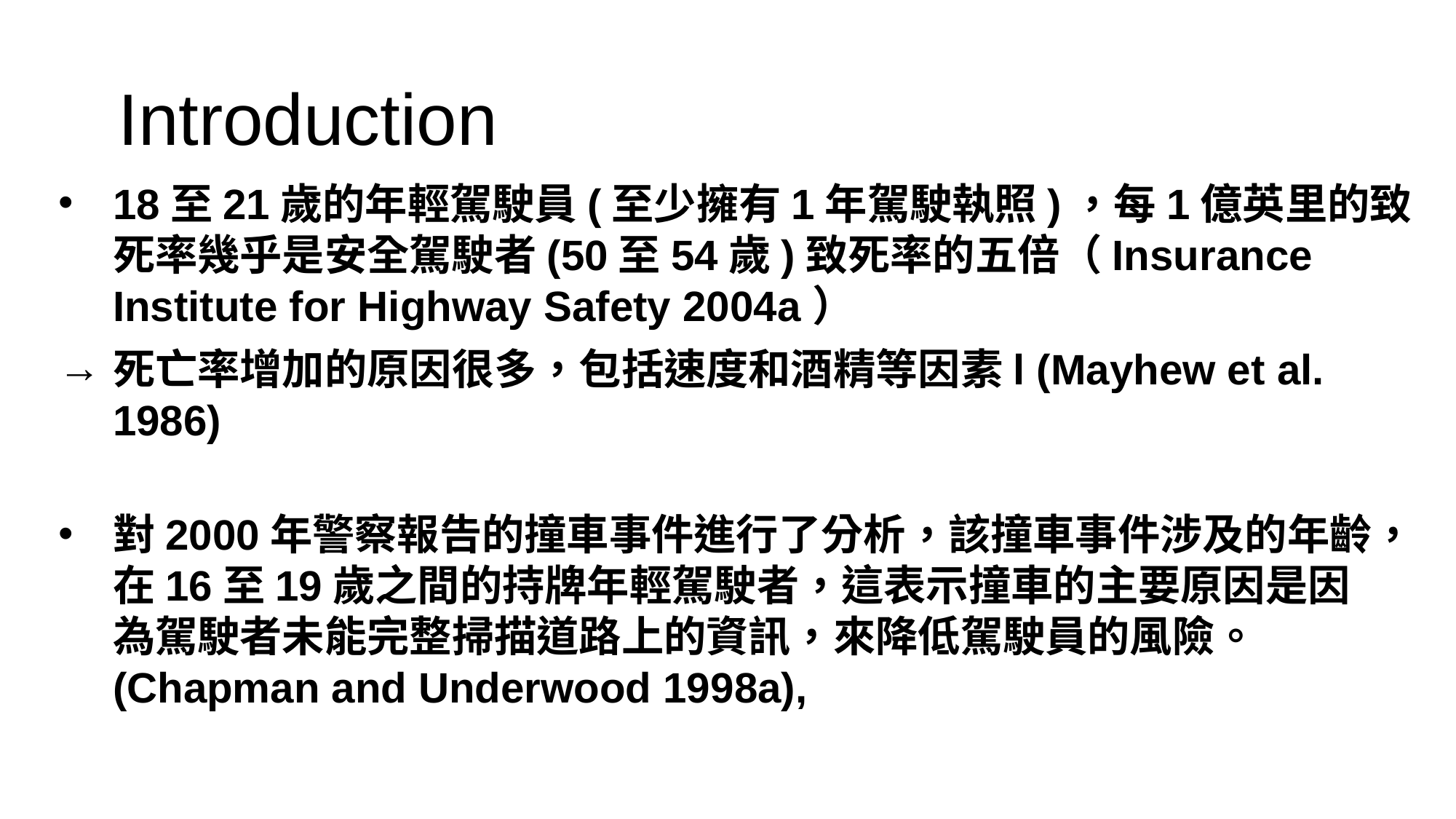

Introduction
18至21歲的年輕駕駛員(至少擁有1年駕駛執照)，每1億英里的致死率幾乎是安全駕駛者(50至54歲)致死率的五倍（Insurance Institute for Highway Safety 2004a）
死亡率增加的原因很多，包括速度和酒精等因素l (Mayhew et al. 1986)
對2000年警察報告的撞車事件進行了分析，該撞車事件涉及的年齡，在16至19歲之間的持牌年輕駕駛者，這表示撞車的主要原因是因為駕駛者未能完整掃描道路上的資訊，來降低駕駛員的風險。 (Chapman and Underwood 1998a),